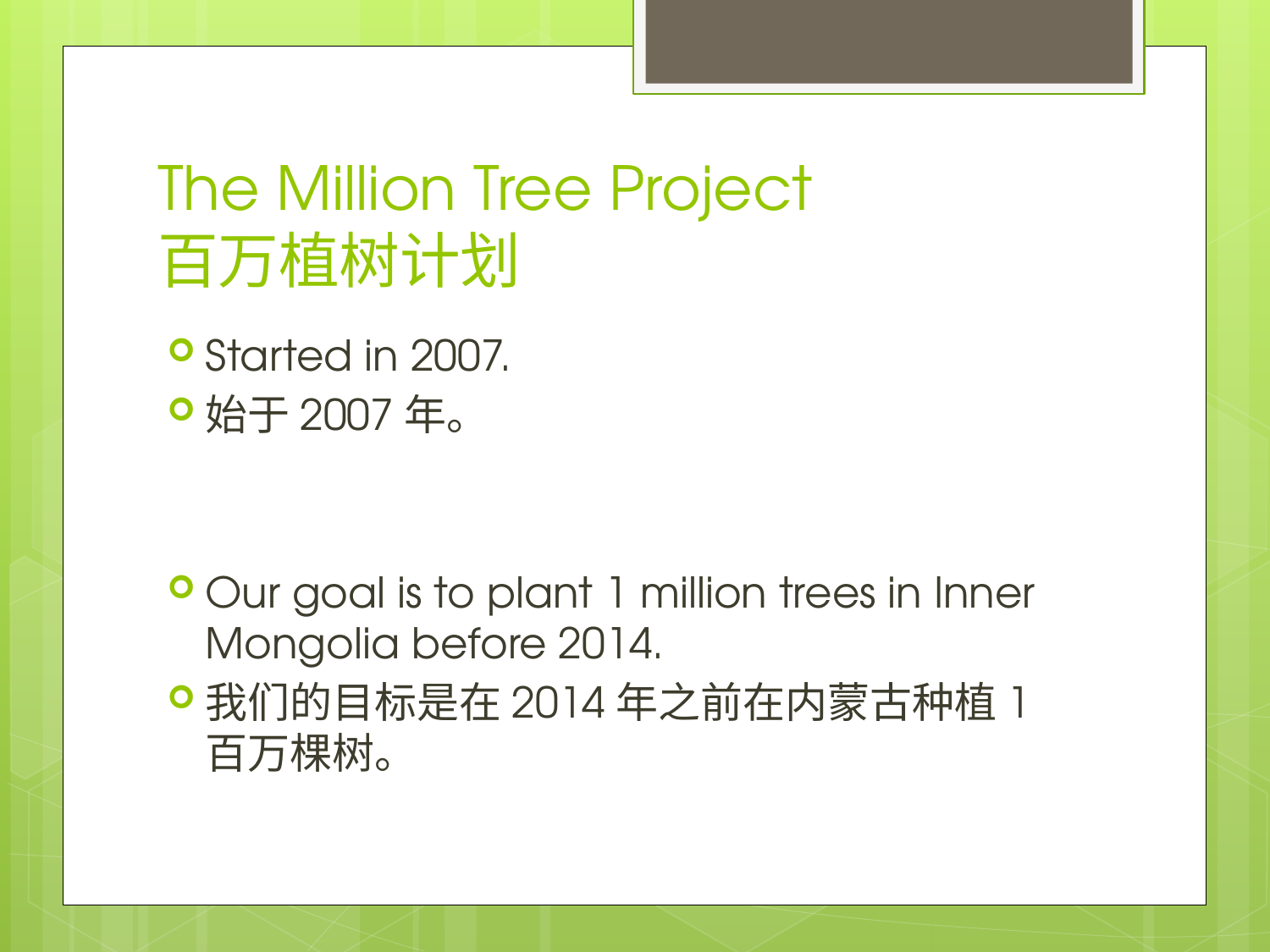

# The Million Tree Project 百万植树计划
Started in 2007.
始于2007年。

Our goal is to plant 1 million trees in Inner   Mongolia before 2014.
我们的目标是在2014年之前在内蒙古种植1百万棵树。